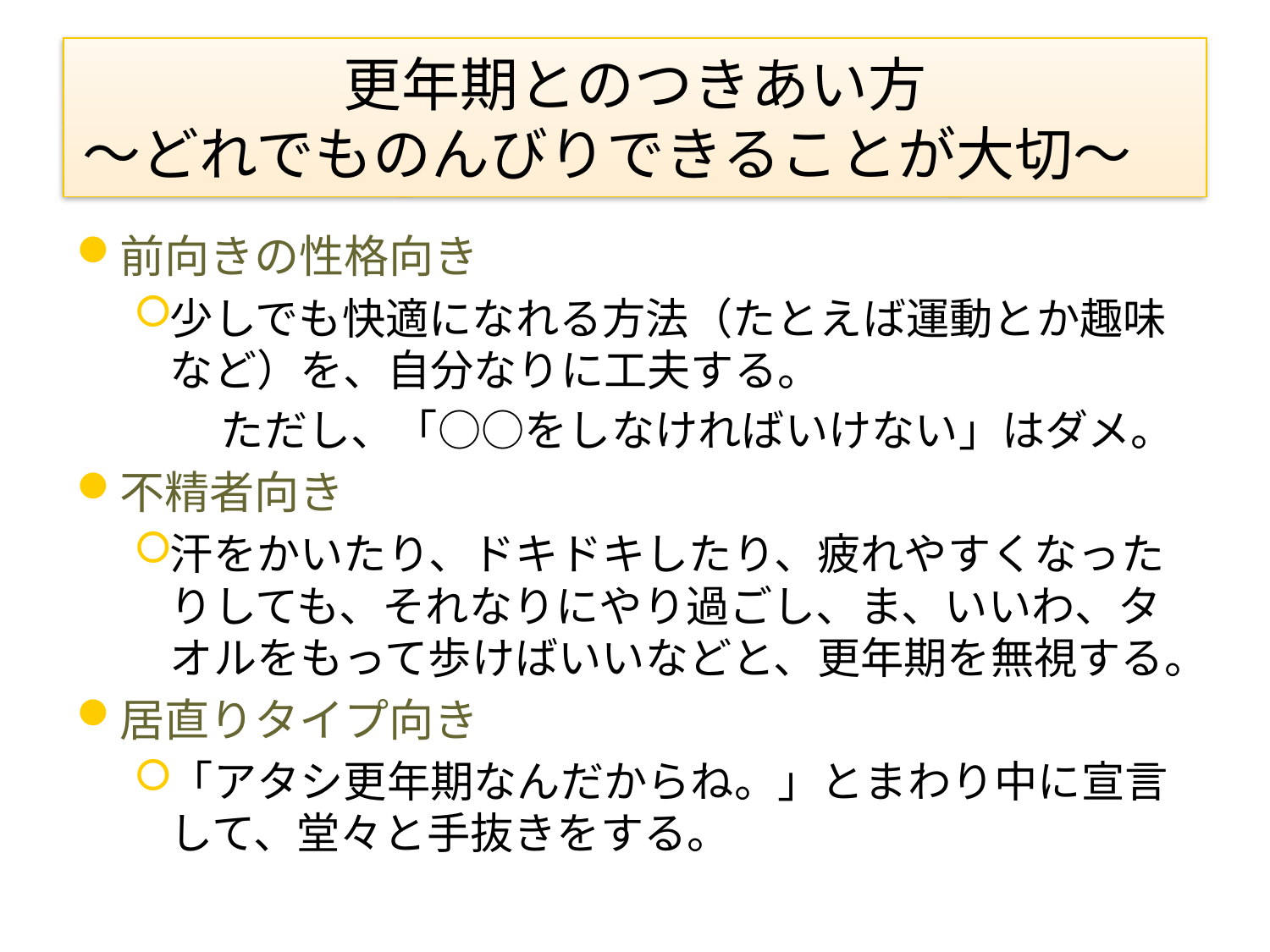

# 更年期とのつきあい方 ～どれでものんびりできることが大切～
前向きの性格向き
少しでも快適になれる方法（たとえば運動とか趣味など）を、自分なりに工夫する。
　　ただし、「○○をしなければいけない」はダメ。
不精者向き
汗をかいたり、ドキドキしたり、疲れやすくなったりしても、それなりにやり過ごし、ま、いいわ、タオルをもって歩けばいいなどと、更年期を無視する。
居直りタイプ向き
「アタシ更年期なんだからね。」とまわり中に宣言して、堂々と手抜きをする。